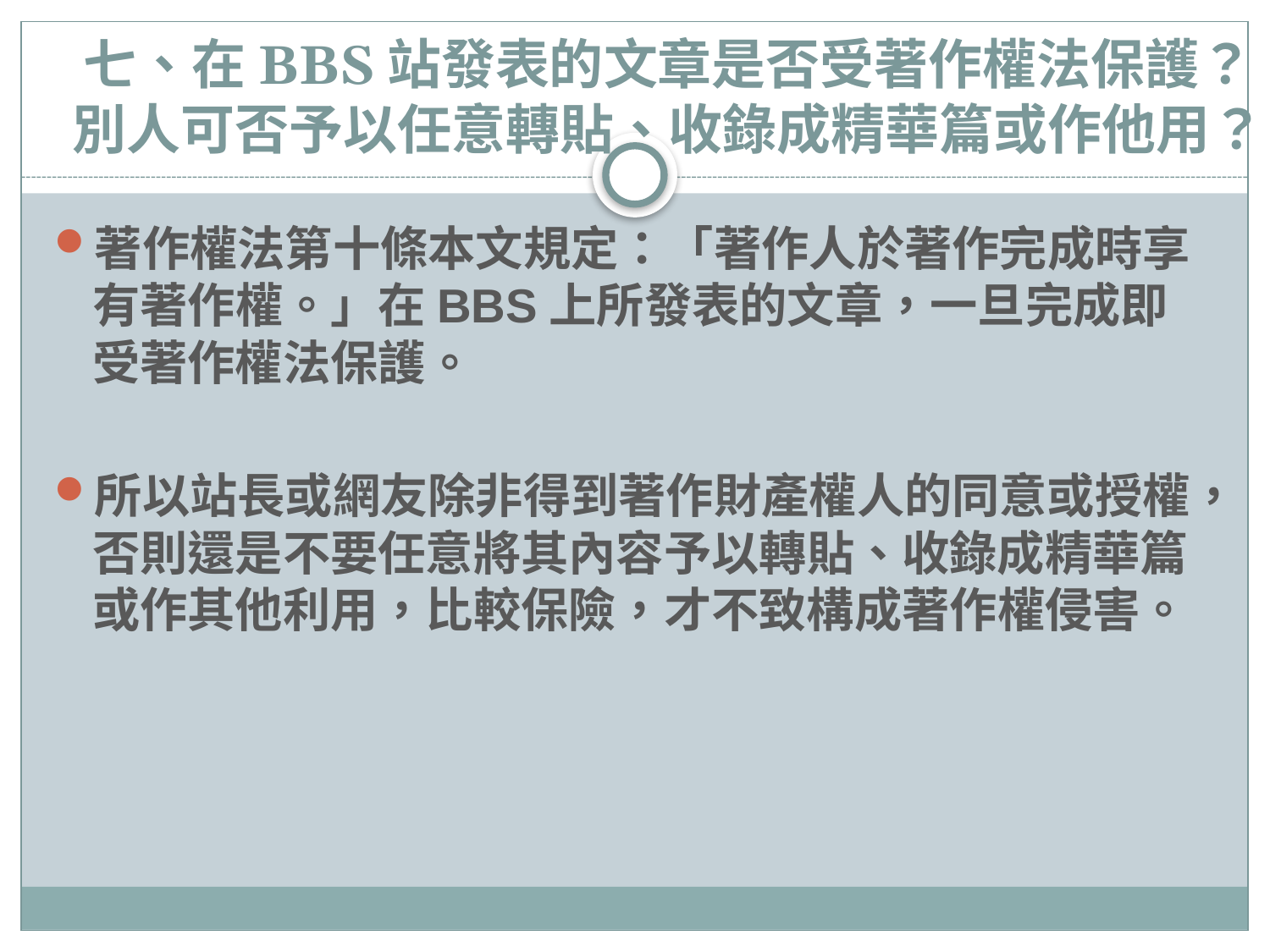

# 七、在BBS站發表的文章是否受著作權法保護？別人可否予以任意轉貼、收錄成精華篇或作他用？
著作權法第十條本文規定：「著作人於著作完成時享有著作權。」在BBS上所發表的文章，一旦完成即受著作權法保護。

所以站長或網友除非得到著作財產權人的同意或授權，否則還是不要任意將其內容予以轉貼、收錄成精華篇或作其他利用，比較保險，才不致構成著作權侵害。